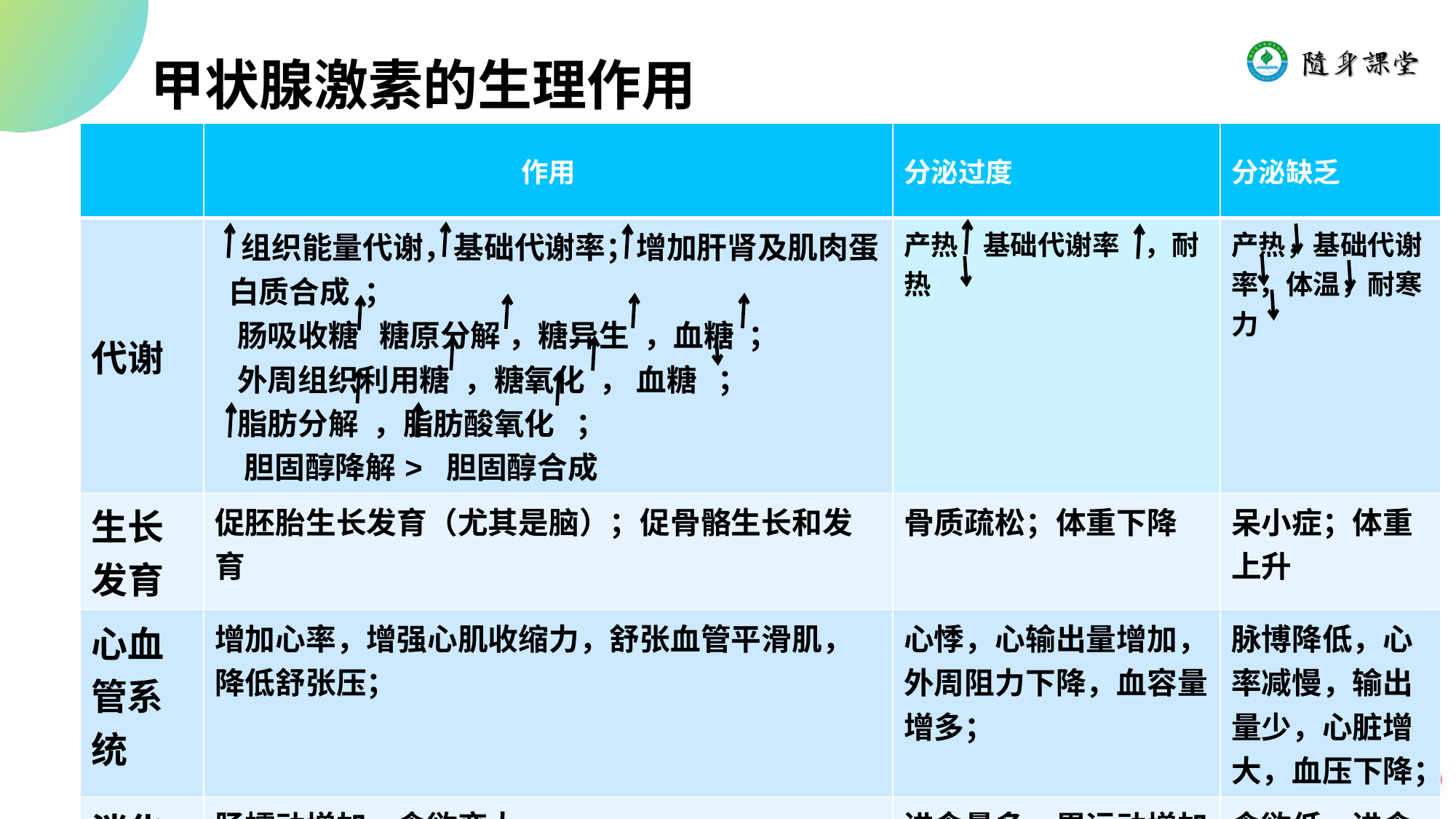

# 甲状腺激素的生理作用
|  | 作用 | 分泌过度 | 分泌缺乏 |
| --- | --- | --- | --- |
| 代谢 | 组织能量代谢，基础代谢率；增加肝肾及肌肉蛋 白质合成 ； 肠吸收糖 糖原分解 ，糖异生 ，血糖 ； 外周组织利用糖 ，糖氧化 ， 血糖 ； 脂肪分解 ，脂肪酸氧化 ； 胆固醇降解> 胆固醇合成 | 产热 基础代谢率 ，耐热 | 产热，基础代谢率，体温，耐寒力 |
| 生长发育 | 促胚胎生长发育（尤其是脑）；促骨骼生长和发育 | 骨质疏松；体重下降 | 呆小症；体重上升 |
| 心血管系统 | 增加心率，增强心肌收缩力，舒张血管平滑肌，降低舒张压； | 心悸，心输出量增加，外周阻力下降，血容量增多； | 脉博降低，心率减慢，输出量少，心脏增大，血压下降； |
| 消化系统 | 肠蠕动增加，食欲变大 | 进食量多，胃运动增加，肠吸收减少，肝功能降低 | 食欲低，进食量少，腹胀，便秘 |

52